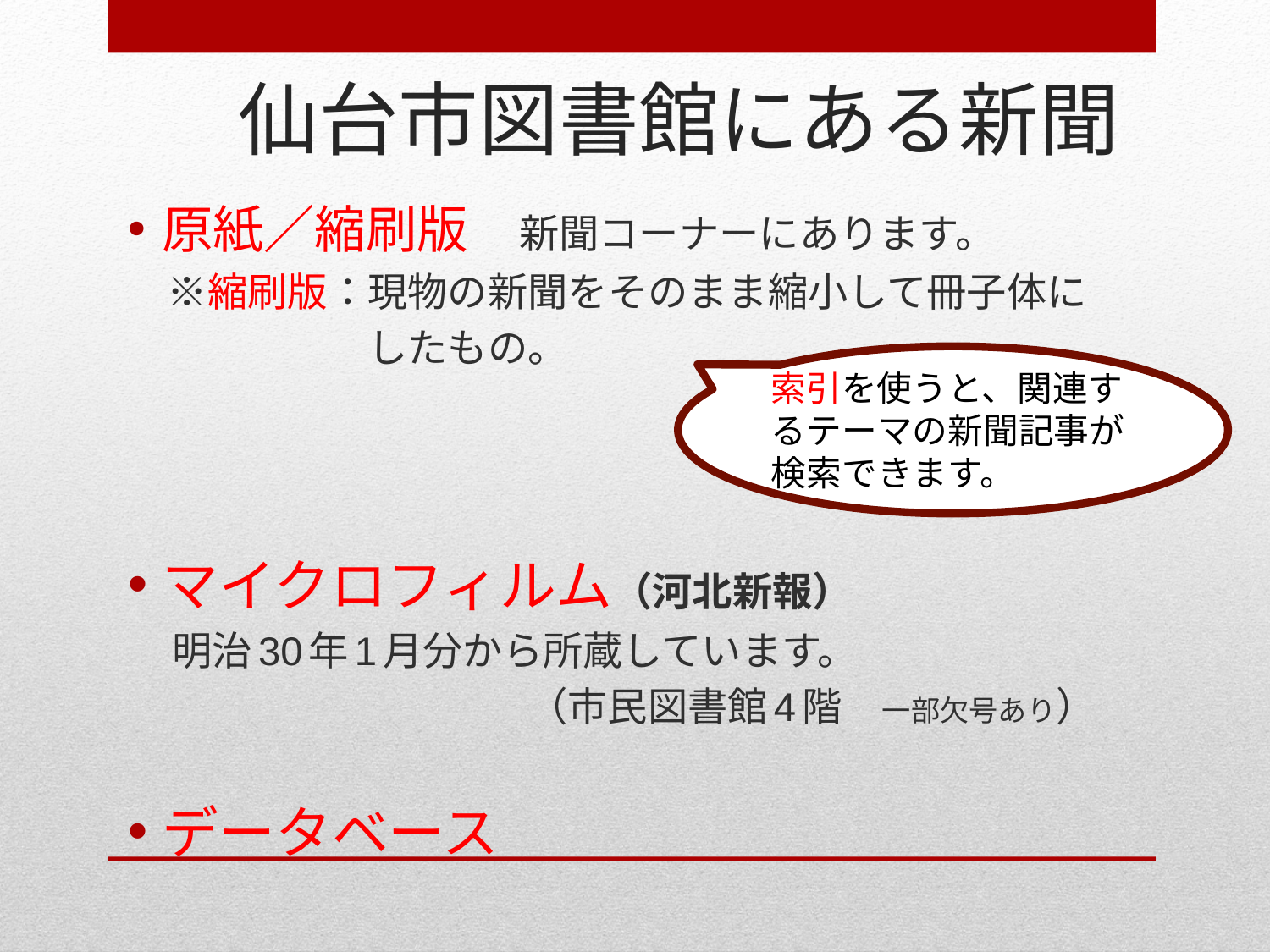

仙台市図書館にある新聞

原紙／縮刷版　新聞コーナーにあります。
　※縮刷版：現物の新聞をそのまま縮小して冊子体に
　　　　　　したもの。

マイクロフィルム（河北新報）
　　明治30年1月分から所蔵しています。
　　　　　　　　　　（市民図書館4階　一部欠号あり）

データベース

索引を使うと、関連するテーマの新聞記事が
検索できます。